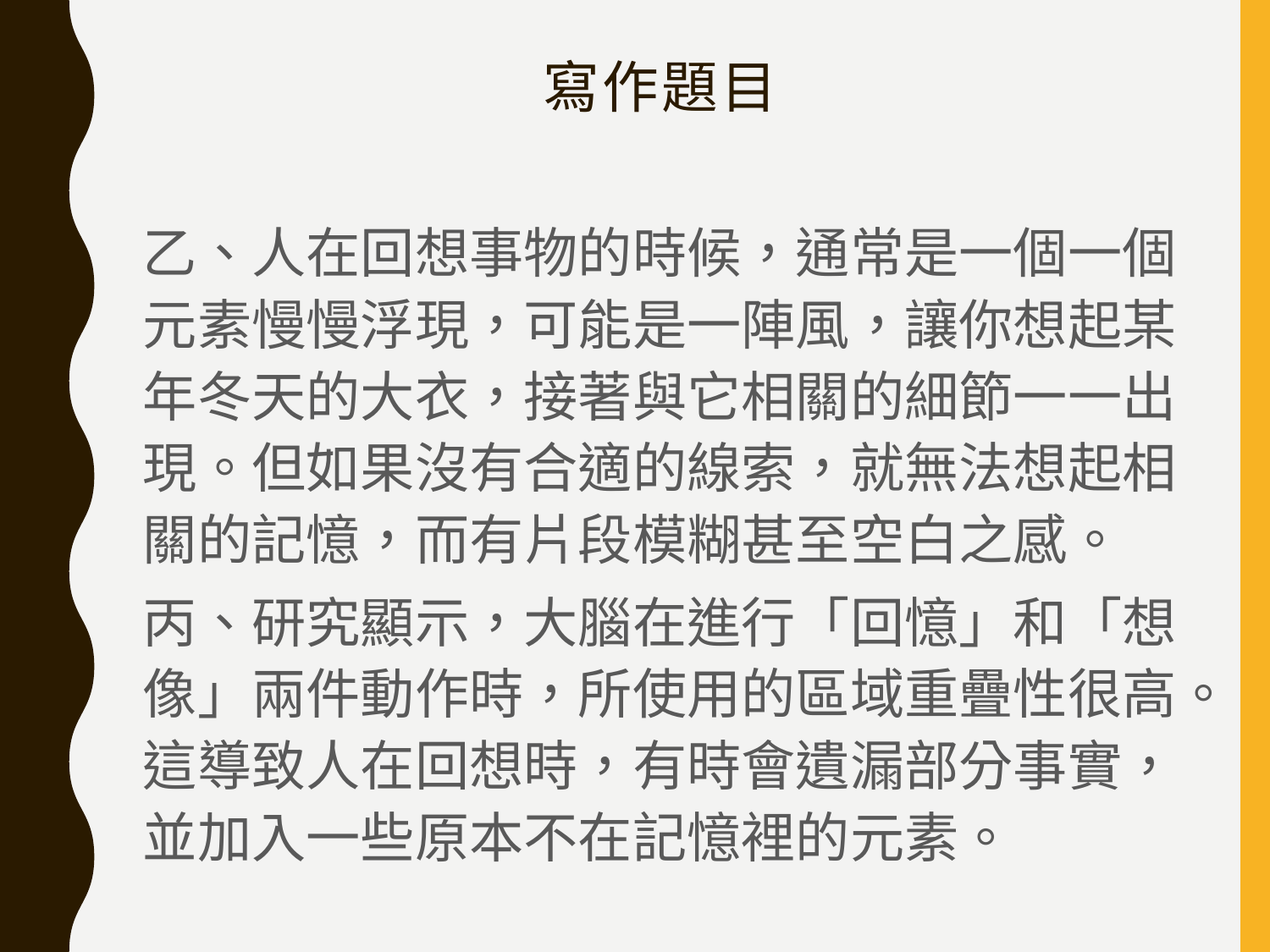

# 寫作題目
乙、人在回想事物的時候，通常是一個一個元素慢慢浮現，可能是一陣風，讓你想起某年冬天的大衣，接著與它相關的細節一一出現。但如果沒有合適的線索，就無法想起相關的記憶，而有片段模糊甚至空白之感。
丙、研究顯示，大腦在進行「回憶」和「想像」兩件動作時，所使用的區域重疊性很高。這導致人在回想時，有時會遺漏部分事實，並加入一些原本不在記憶裡的元素。